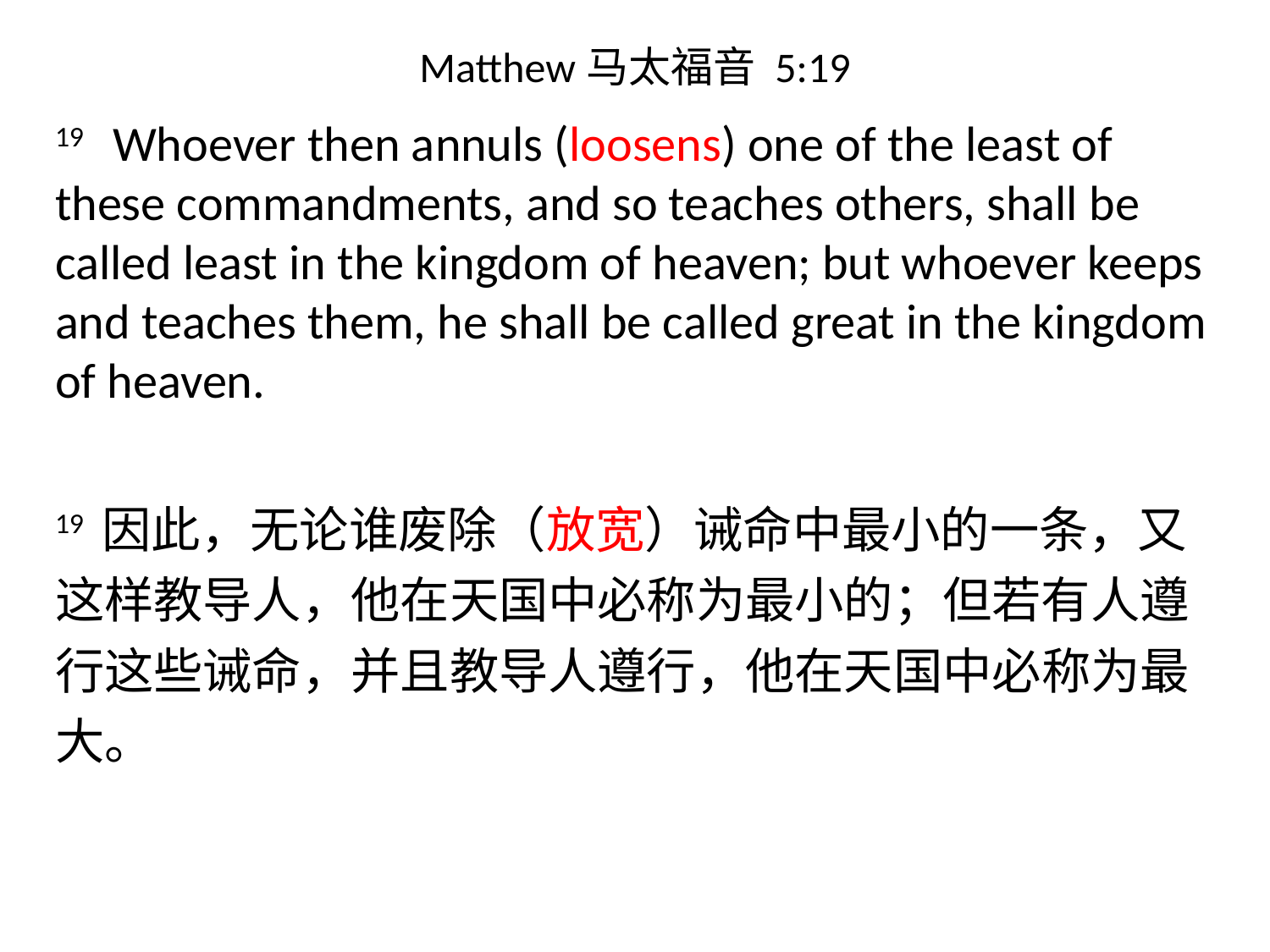

# Matthew马太福音 5:19
19   Whoever then annuls (loosens) one of the least of these commandments, and so teaches others, shall be called least in the kingdom of heaven; but whoever keeps and teaches them, he shall be called great in the kingdom of heaven.

19 因此，无论谁废除（放宽）诫命中最小的一条，又这样教导人，他在天国中必称为最小的；但若有人遵行这些诫命，并且教导人遵行，他在天国中必称为最大。